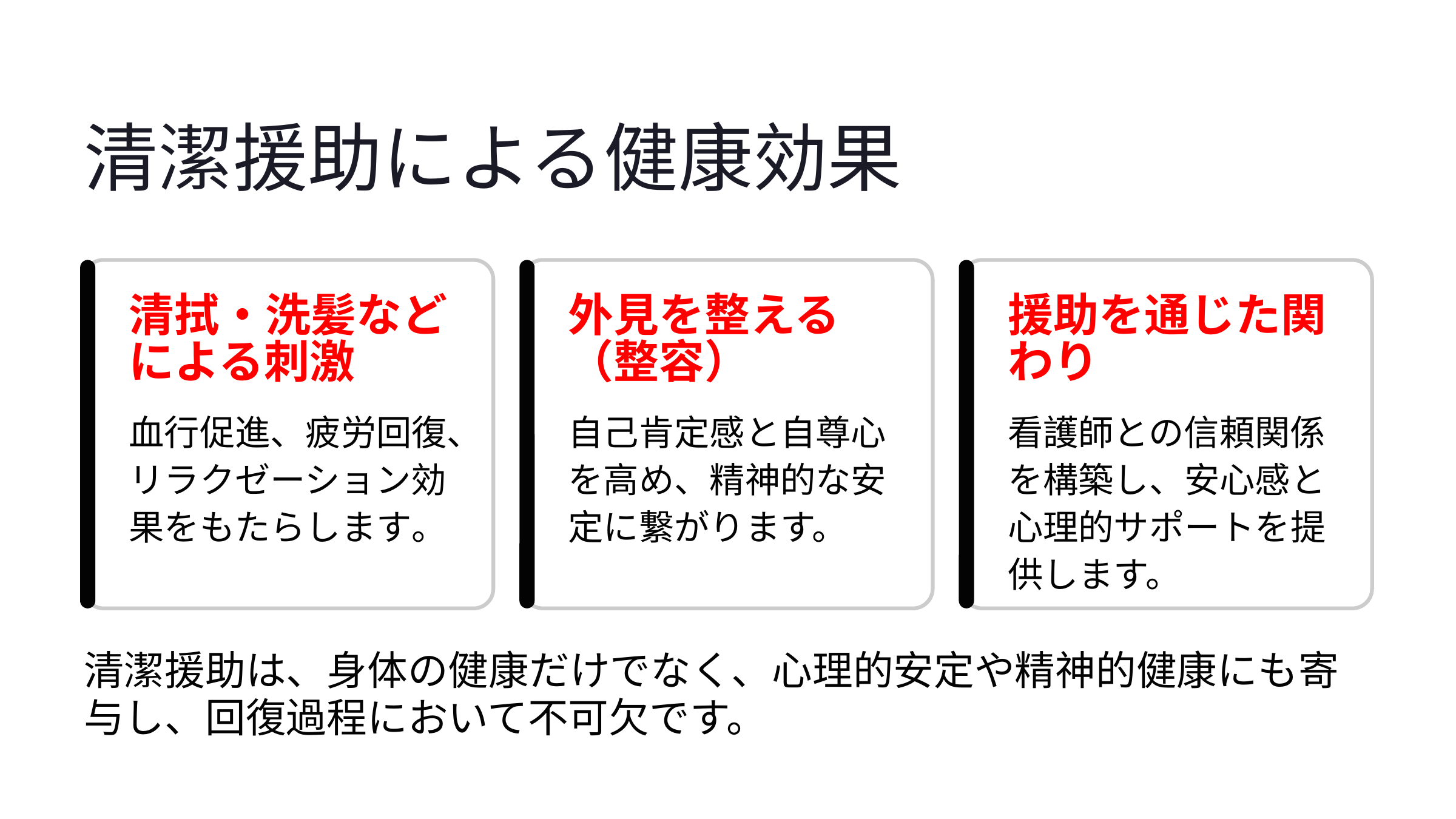

清潔援助による健康効果

清拭・洗髪などによる刺激
外見を整える（整容）
援助を通じた関わり
血行促進、疲労回復、リラクゼーション効果をもたらします。
自己肯定感と自尊心を高め、精神的な安定に繋がります。
看護師との信頼関係を構築し、安心感と心理的サポートを提供します。
清潔援助は、身体の健康だけでなく、心理的安定や精神的健康にも寄与し、回復過程において不可欠です。